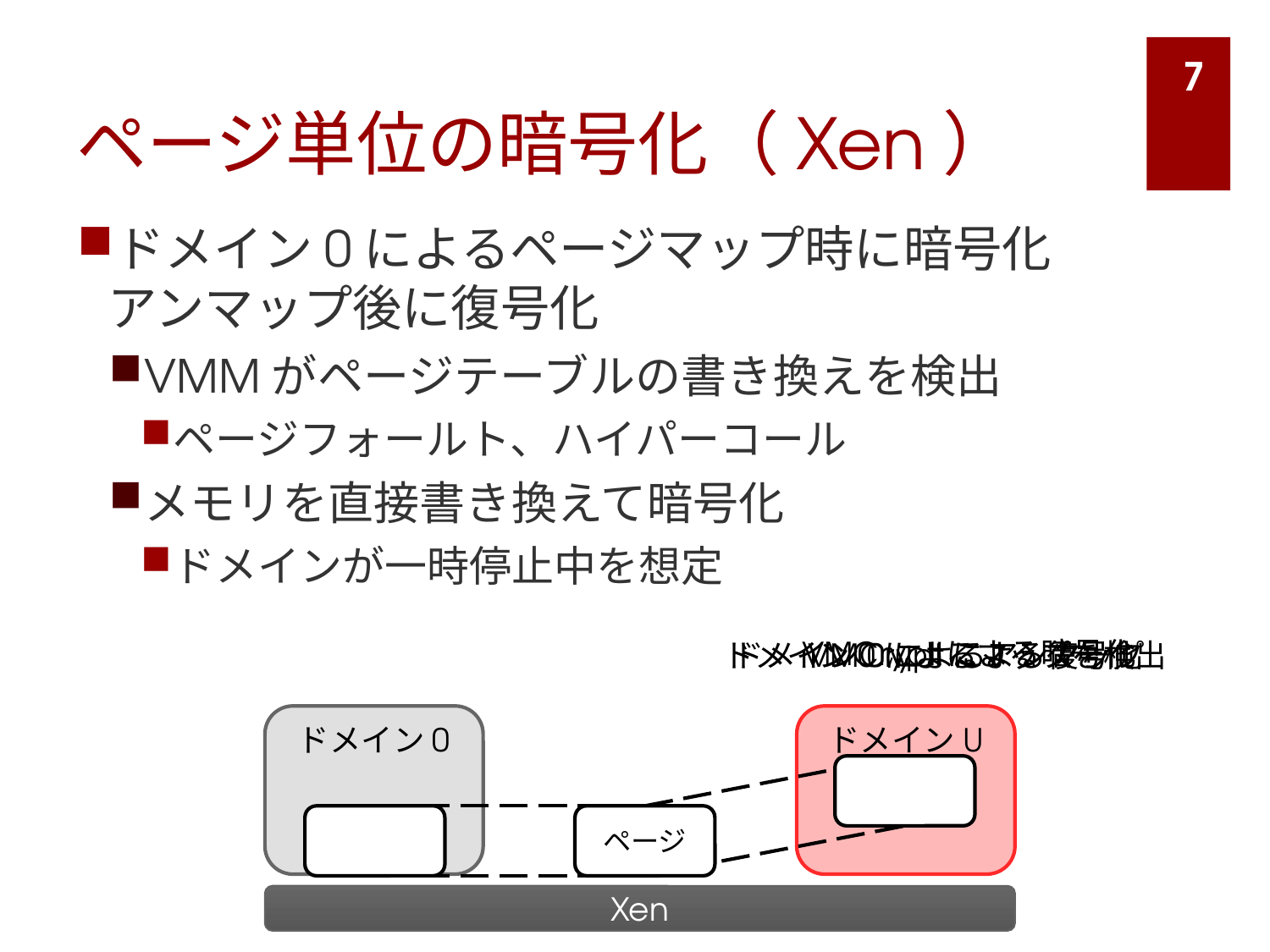

# ページ単位の暗号化（Xen）
7
ドメイン0によるページマップ時に暗号化
アンマップ後に復号化
VMMがページテーブルの書き換えを検出
ページフォールト、ハイパーコール
メモリを直接書き換えて暗号化
ドメインが一時停止中を想定
VMCryptによる暗号化
ドメイン0によるマップを検出
ドメイン0によるアンマップ
VMCryptによる復号化
ドメイン0
ドメインU

ページ
Xen